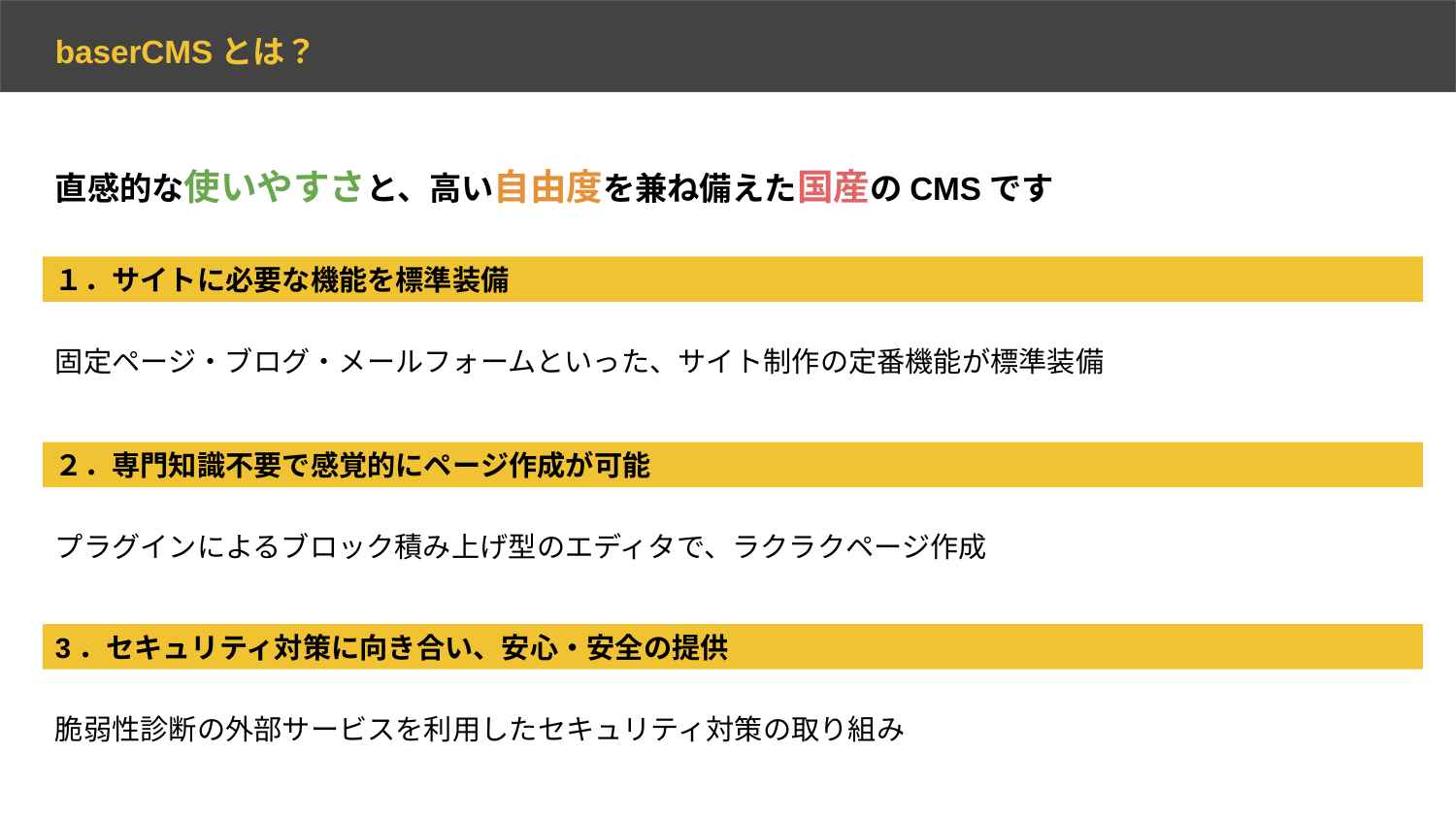

baserCMSとは？
直感的な使いやすさと、高い自由度を兼ね備えた国産のCMSです
１．サイトに必要な機能を標準装備
固定ページ・ブログ・メールフォームといった、サイト制作の定番機能が標準装備
２．専門知識不要で感覚的にページ作成が可能
プラグインによるブロック積み上げ型のエディタで、ラクラクページ作成
3．セキュリティ対策に向き合い、安心・安全の提供
脆弱性診断の外部サービスを利用したセキュリティ対策の取り組み